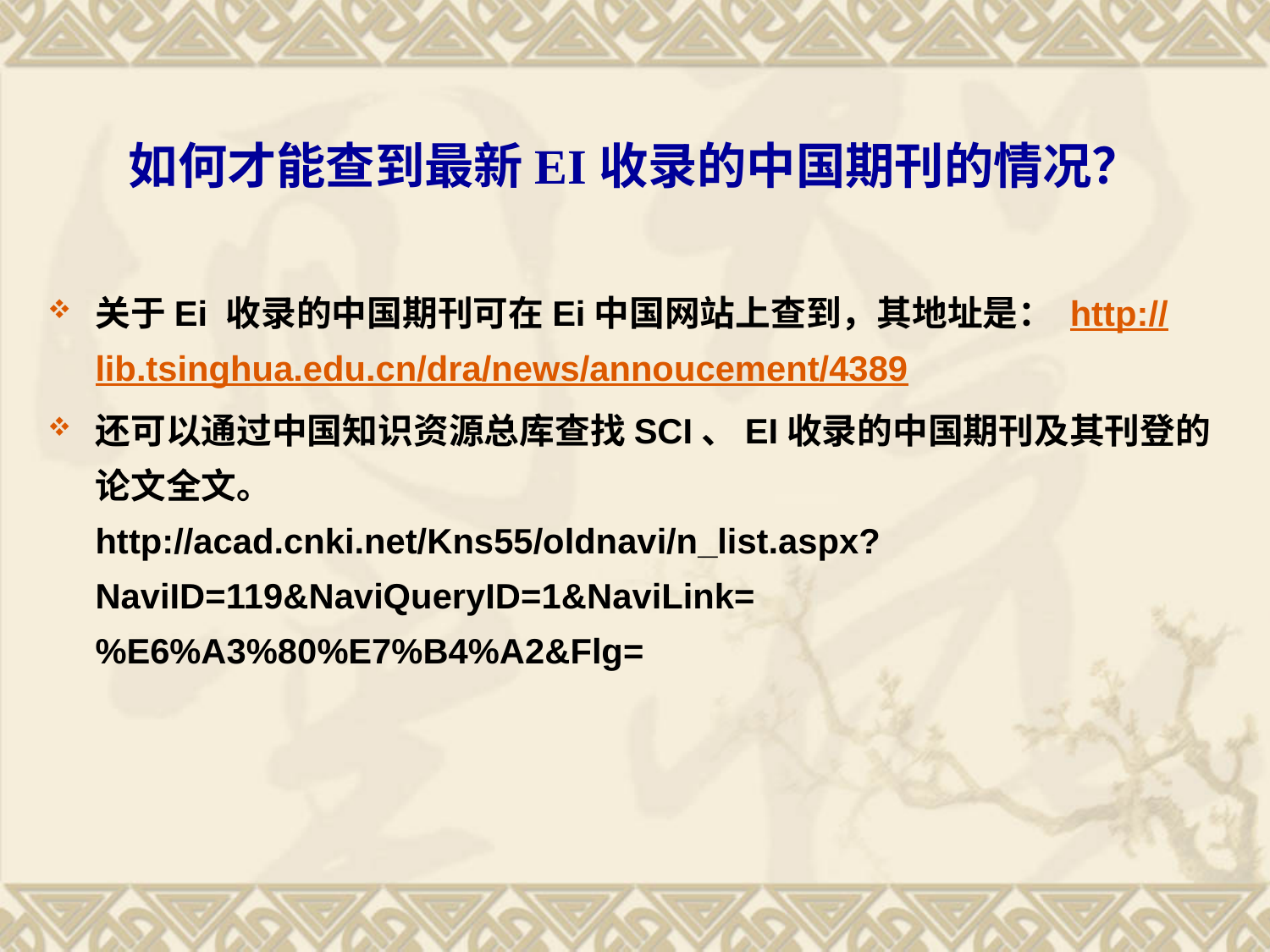

# 如何才能查到最新EI收录的中国期刊的情况？

关于Ei 收录的中国期刊可在Ei中国网站上查到，其地址是： http://lib.tsinghua.edu.cn/dra/news/annoucement/4389
还可以通过中国知识资源总库查找SCI、EI收录的中国期刊及其刊登的论文全文。
http://acad.cnki.net/Kns55/oldnavi/n_list.aspx?NaviID=119&NaviQueryID=1&NaviLink=%E6%A3%80%E7%B4%A2&Flg=